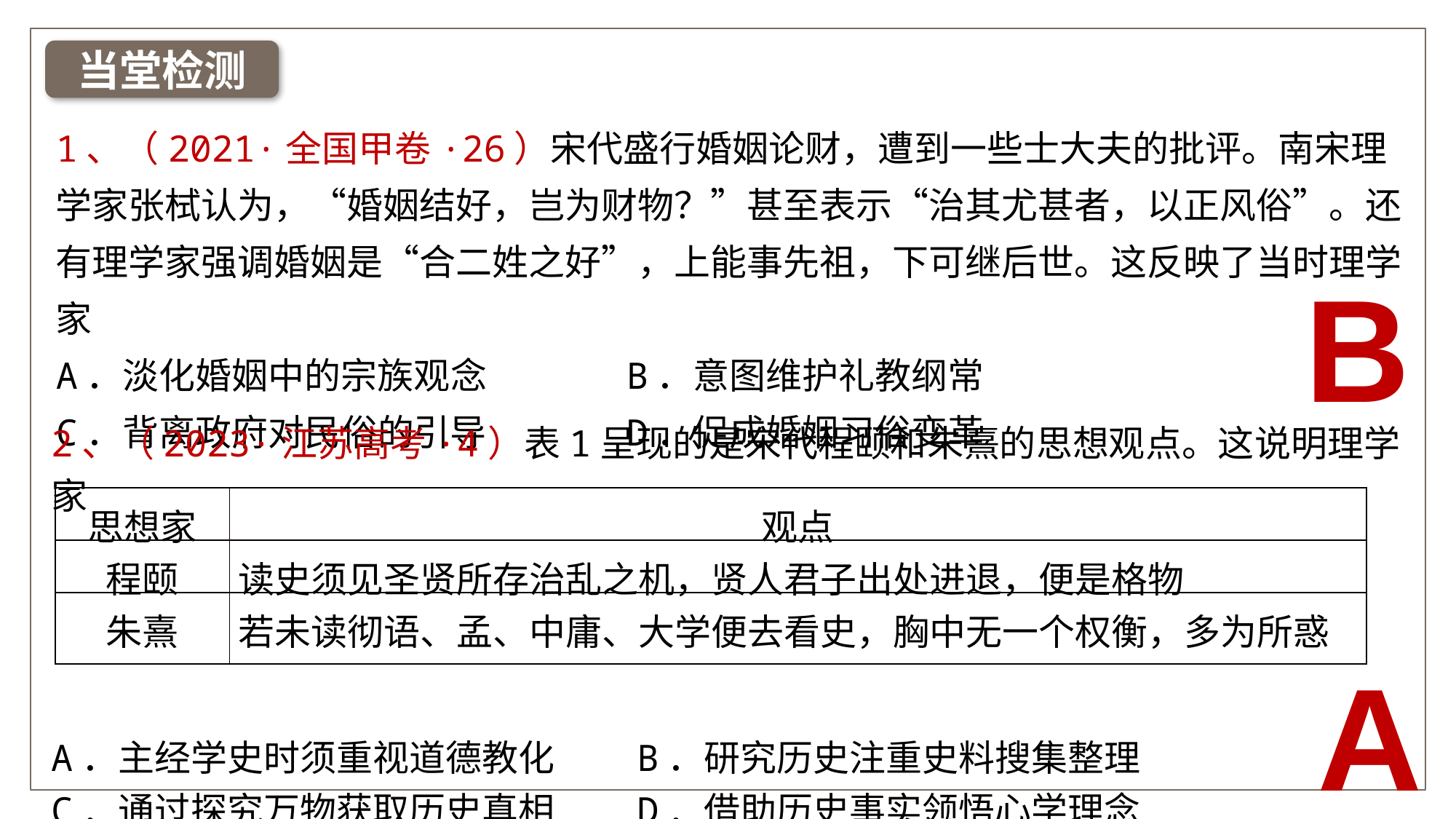

当堂检测
1、（2021·全国甲卷·26）宋代盛行婚姻论财，遭到一些士大夫的批评。南宋理学家张栻认为，“婚姻结好，岂为财物？”甚至表示“治其尤甚者，以正风俗”。还有理学家强调婚姻是“合二姓之好”，上能事先祖，下可继后世。这反映了当时理学家
A．淡化婚姻中的宗族观念                B．意图维护礼教纲常
C．背离政府对民俗的引导                D．促成婚姻习俗变革
B
2、（2023·江苏高考·4）表1呈现的是宋代程颐和朱熹的思想观点。这说明理学家

A．主经学史时须重视道德教化         B．研究历史注重史料搜集整理
C．通过探究万物获取历史真相         D．借助历史事实领悟心学理念
| 思想家 | 观点 |
| --- | --- |
| 程颐 | 读史须见圣贤所存治乱之机，贤人君子出处进退，便是格物 |
| 朱熹 | 若未读彻语、孟、中庸、大学便去看史，胸中无一个权衡，多为所惑 |
A